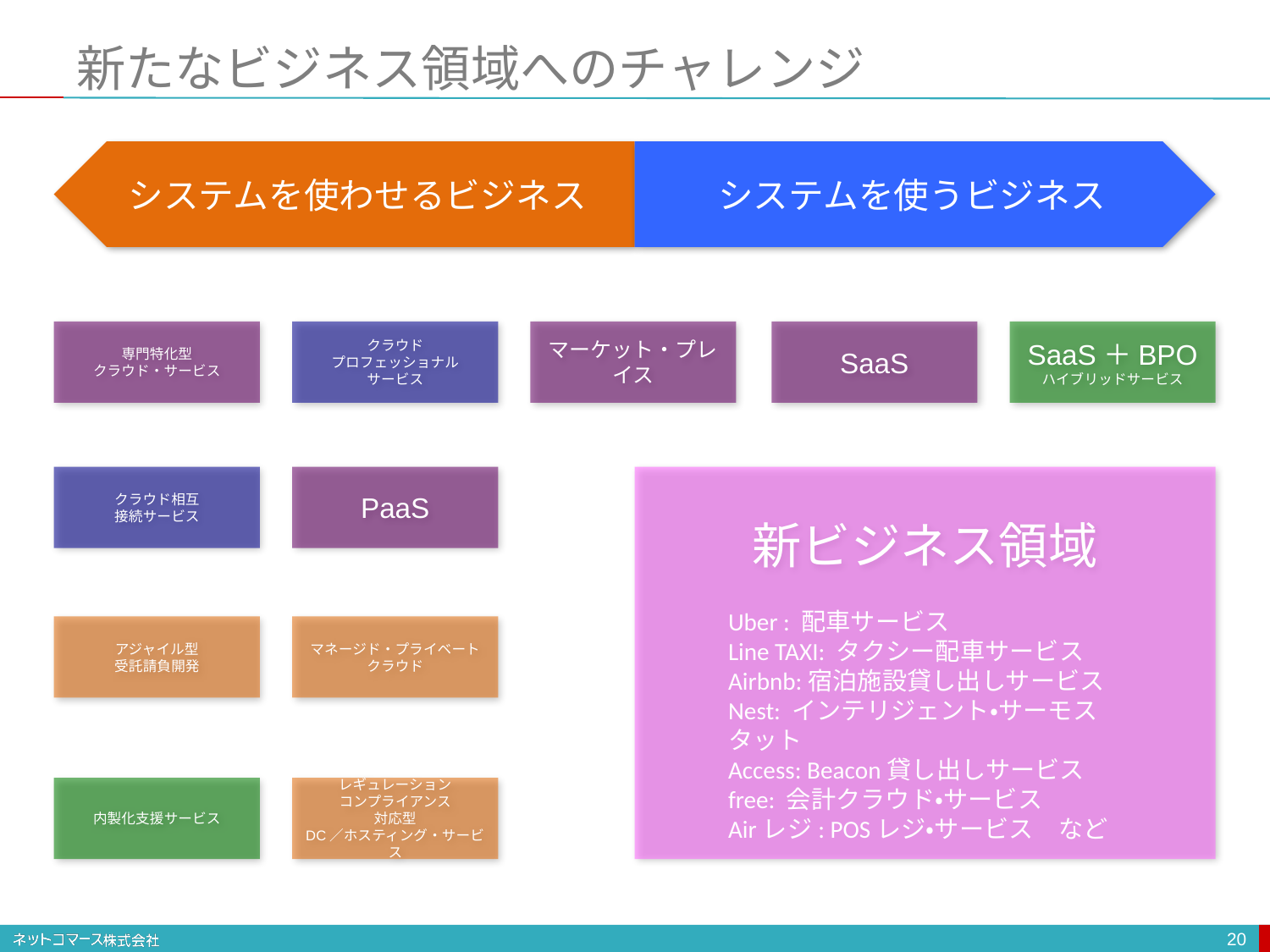

# 新たなビジネス領域へのチャレンジ
システムを使わせるビジネス
システムを使うビジネス
専門特化型
クラウド・サービス
クラウド
プロフェッショナル
サービス
マーケット・プレイス
SaaS
SaaS＋BPO
ハイブリッドサービス
クラウド相互
接続サービス
PaaS
新ビジネス領域

Uber : 配車サービス
Line TAXI: タクシー配車サービス
Airbnb:宿泊施設貸し出しサービス
Nest: インテリジェント・サーモスタット
Access: Beacon貸し出しサービス
free: 会計クラウド・サービス
Airレジ: POSレジ・サービス　など
アジャイル型
受託請負開発
マネージド・プライベート
クラウド
内製化支援サービス
レギュレーション
コンプライアンス
対応型
DC／ホスティング・サービス
20